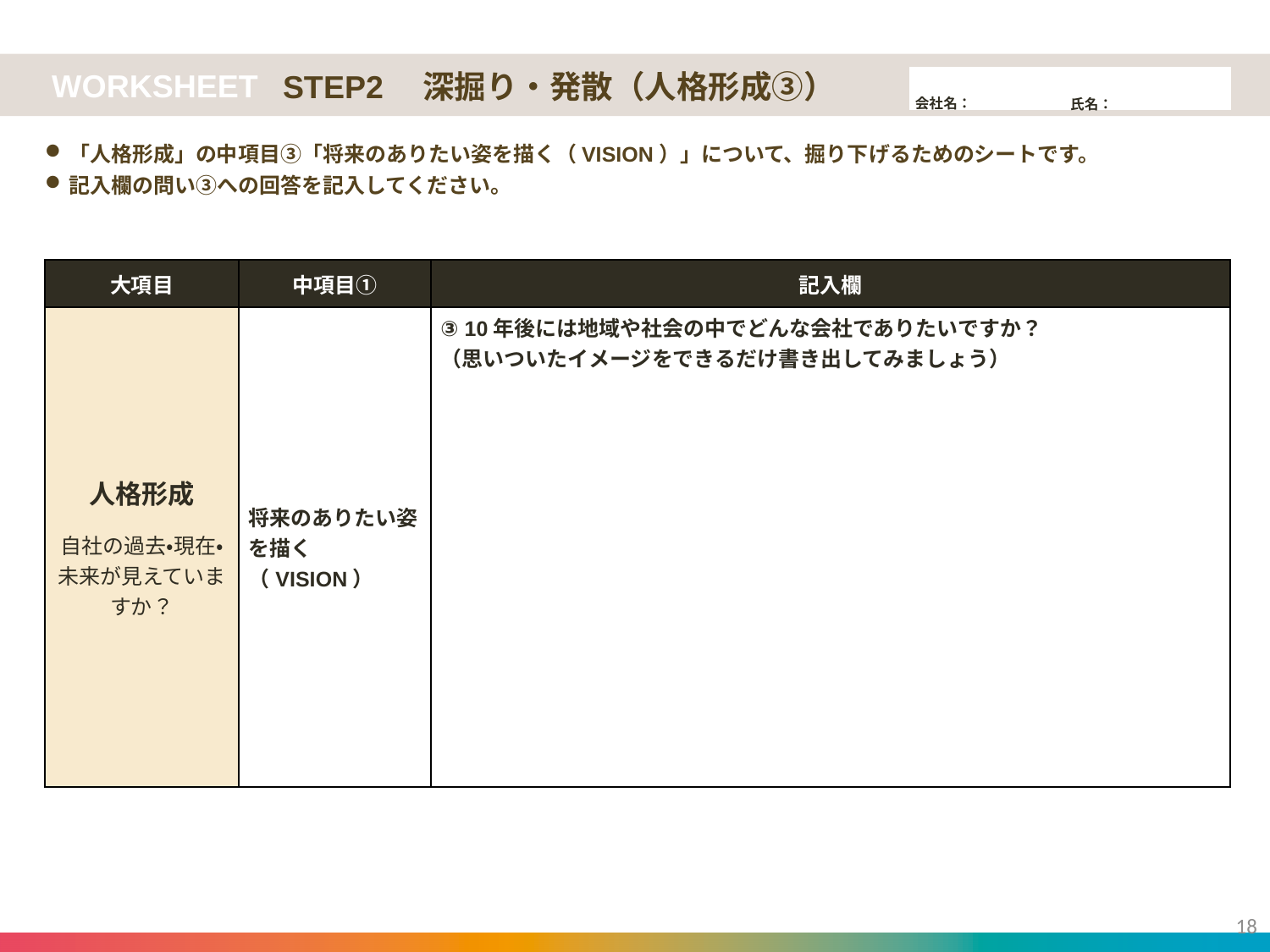

STEP2　深掘り・発散（人格形成③）
「人格形成」の中項目③「将来のありたい姿を描く（VISION）」について、掘り下げるためのシートです。
記入欄の問い③への回答を記入してください。
| 大項目 | 中項目① | 記入欄 |
| --- | --- | --- |
| 人格形成 自社の過去・現在・未来が見えていますか？ | 将来のありたい姿を描く（VISION） | ③ 10年後には地域や社会の中でどんな会社でありたいですか？ （思いついたイメージをできるだけ書き出してみましょう） |